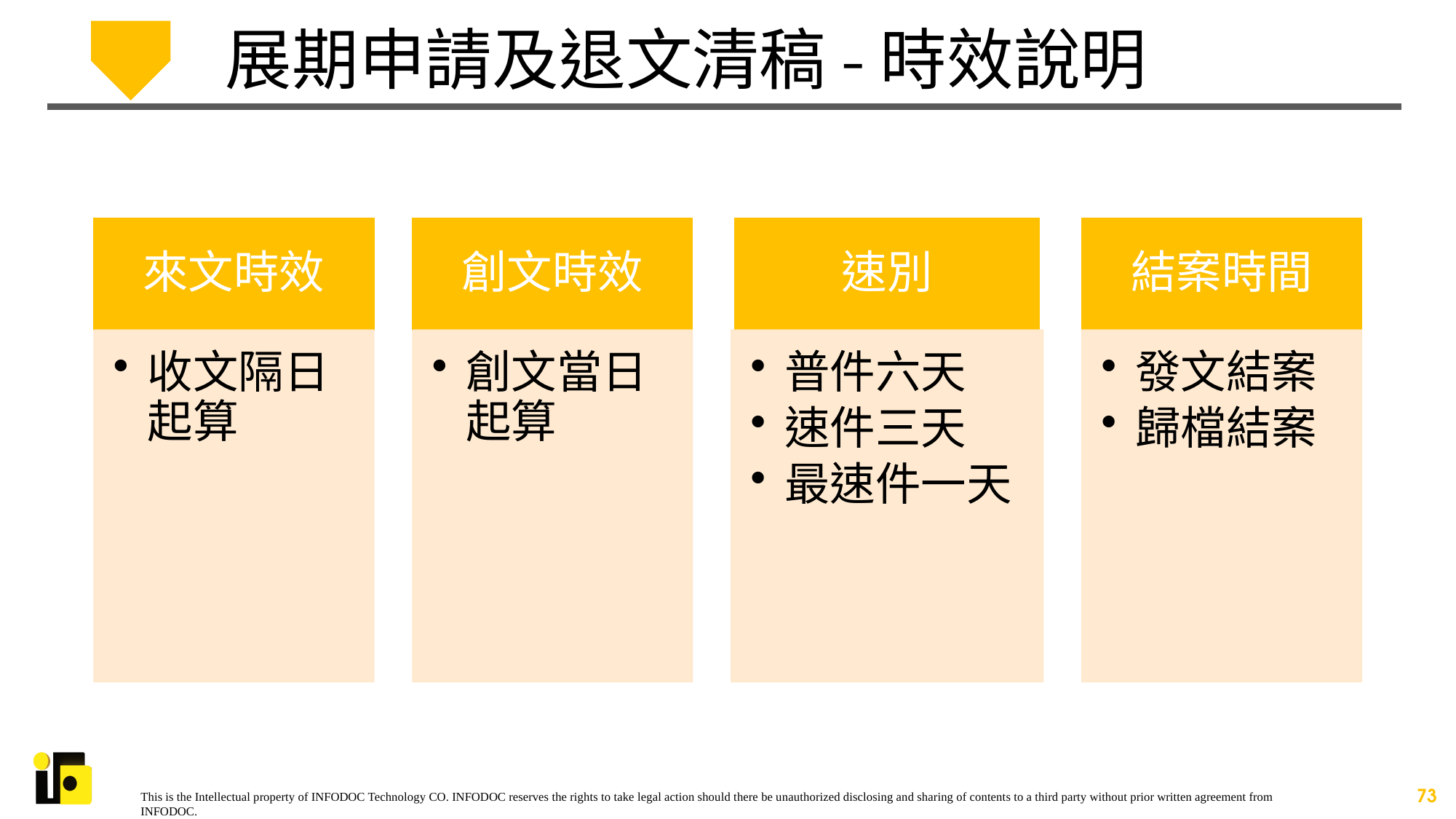

# 展期申請及退文清稿-時效說明
來文時效
收文隔日起算
創文時效
創文當日起算
速別
普件六天
速件三天
最速件一天
結案時間
發文結案
歸檔結案
73